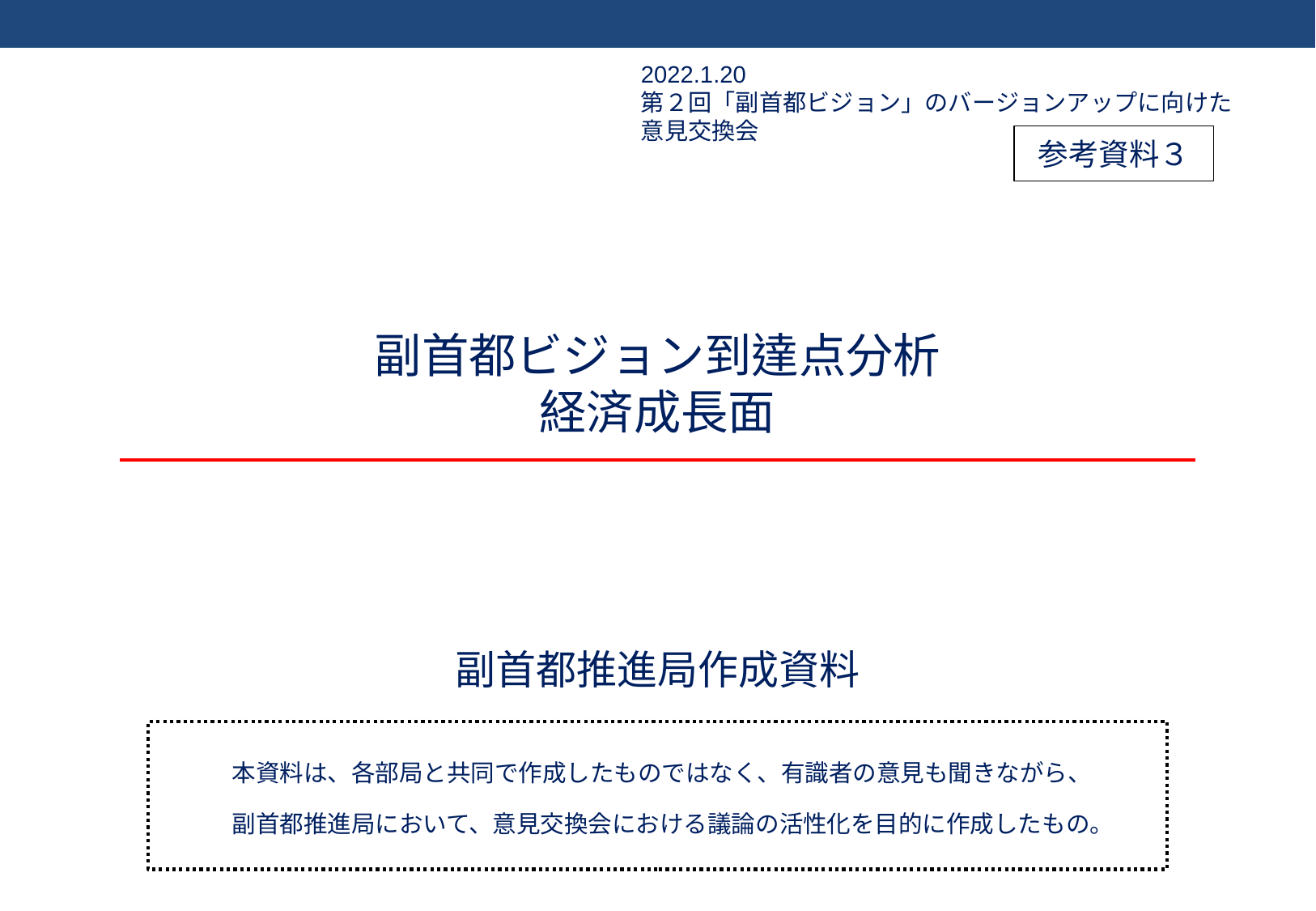

2022.1.20
第２回「副首都ビジョン」のバージョンアップに向けた意見交換会
参考資料３
# 副首都ビジョン到達点分析 経済成長面
副首都推進局作成資料
　　　本資料は、各部局と共同で作成したものではなく、有識者の意見も聞きながら、
　　　副首都推進局において、意見交換会における議論の活性化を目的に作成したもの。